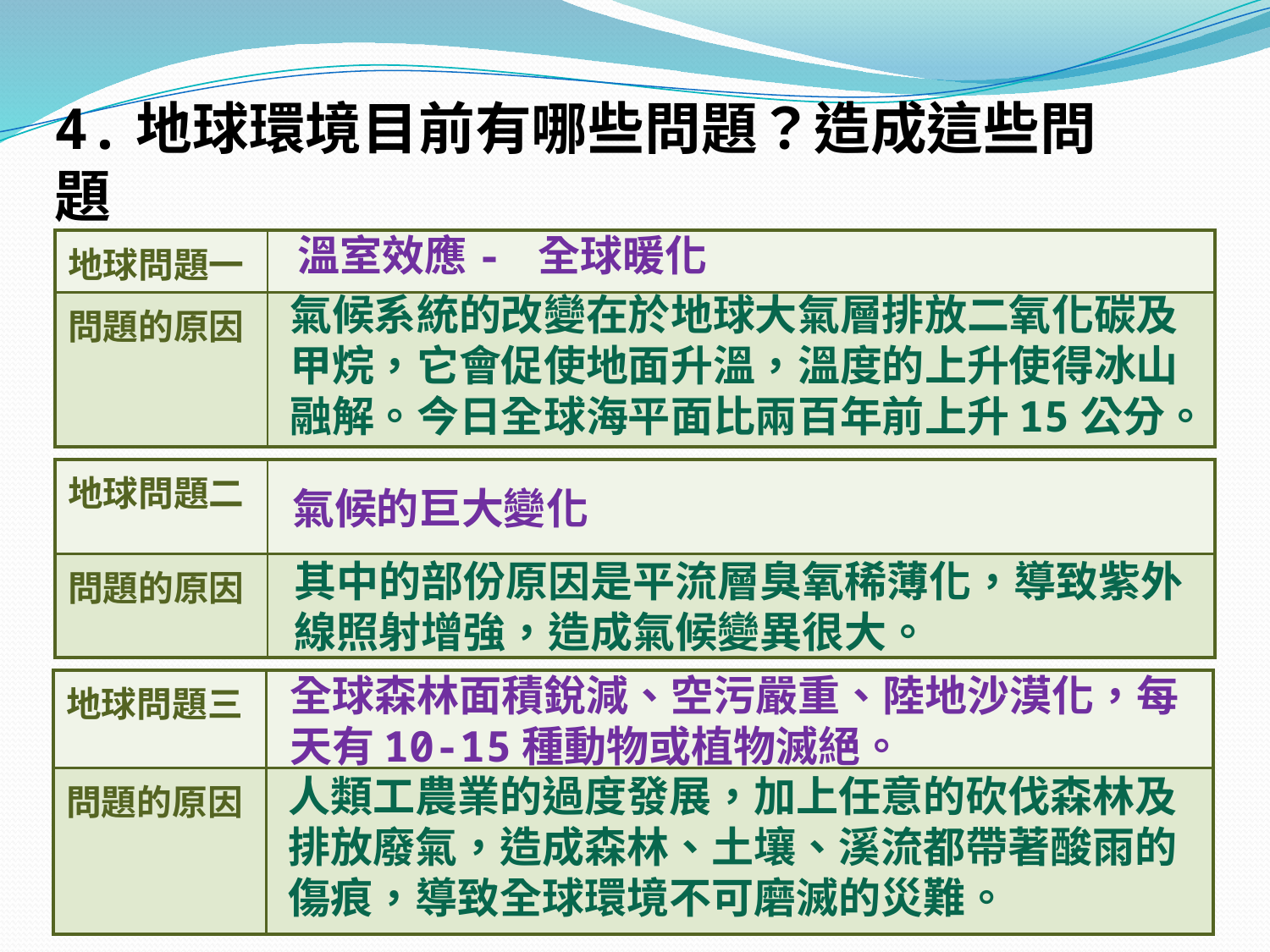

4.地球環境目前有哪些問題？造成這些問題
  的原因為何？(配合「體驗與學習第一題」)
溫室效應- 全球暖化
| 地球問題一 |  |
| --- | --- |
| 問題的原因 |  |
氣候系統的改變在於地球大氣層排放二氧化碳及甲烷，它會促使地面升溫，溫度的上升使得冰山融解。今日全球海平面比兩百年前上升15公分。
| 地球問題二 |  |
| --- | --- |
| 問題的原因 |  |
氣候的巨大變化
其中的部份原因是平流層臭氧稀薄化，導致紫外線照射增強，造成氣候變異很大。
全球森林面積銳減、空污嚴重、陸地沙漠化，每天有10-15種動物或植物滅絕。
| 地球問題三 |  |
| --- | --- |
| 問題的原因 |  |
人類工農業的過度發展，加上任意的砍伐森林及排放廢氣，造成森林、土壤、溪流都帶著酸雨的傷痕，導致全球環境不可磨滅的災難。